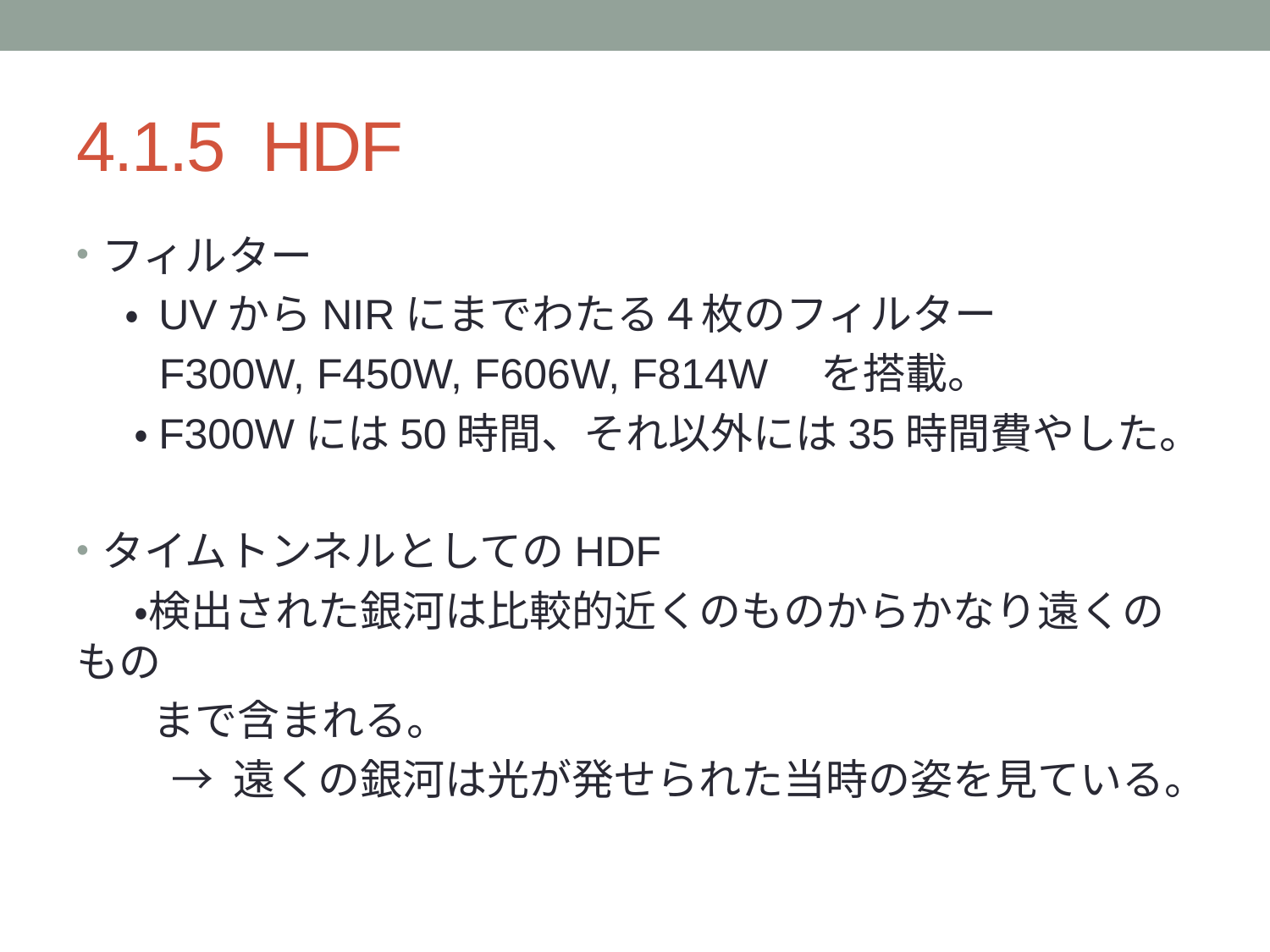

# 4.1.5  HDF
フィルター
    ・ UVからNIRにまでわたる４枚のフィルター
       F300W, F450W, F606W, F814W　を搭載。
     ・F300Wには50時間、それ以外には35時間費やした。

タイムトンネルとしてのHDF
     ・検出された銀河は比較的近くのものからかなり遠くのもの
       まで含まれる。
          → 遠くの銀河は光が発せられた当時の姿を見ている。